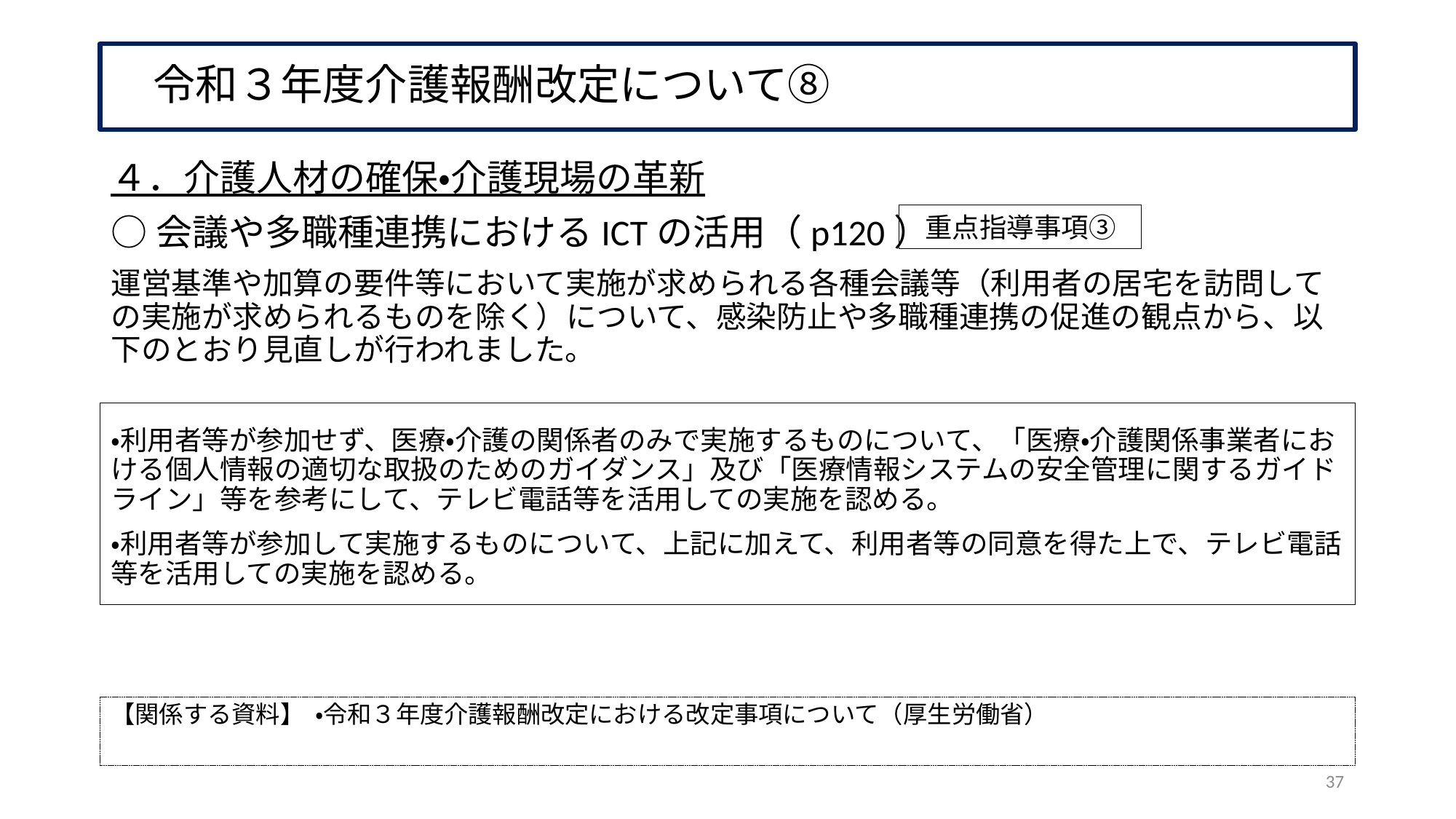

# 令和３年度介護報酬改定について⑧
４．介護人材の確保・介護現場の革新
○会議や多職種連携におけるICTの活用（p120）
運営基準や加算の要件等において実施が求められる各種会議等（利用者の居宅を訪問しての実施が求められるものを除く）について、感染防止や多職種連携の促進の観点から、以下のとおり見直しが行われました。

・利用者等が参加せず、医療・介護の関係者のみで実施するものについて、「医療・介護関係事業者における個人情報の適切な取扱のためのガイダンス」及び「医療情報システムの安全管理に関するガイドライン」等を参考にして、テレビ電話等を活用しての実施を認める。
・利用者等が参加して実施するものについて、上記に加えて、利用者等の同意を得た上で、テレビ電話等を活用しての実施を認める。
重点指導事項③

【関係する資料】  ・令和３年度介護報酬改定における改定事項について（厚生労働省）
37